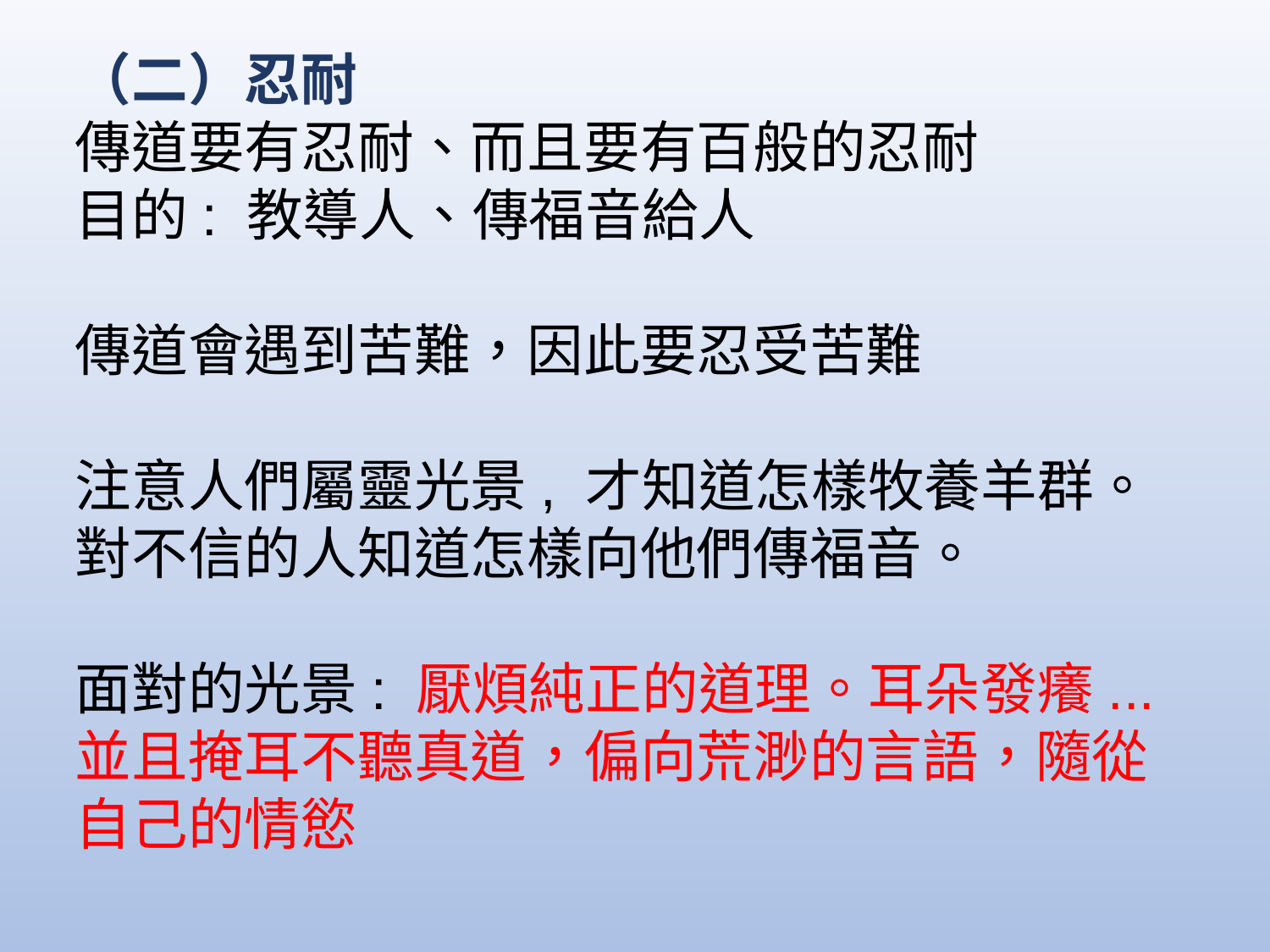

（二）忍耐
傳道要有忍耐、而且要有百般的忍耐
目的: 教導人、傳福音給人

傳道會遇到苦難，因此要忍受苦難
注意人們屬靈光景, 才知道怎樣牧養羊群。對不信的人知道怎樣向他們傳福音。
面對的光景: 厭煩純正的道理。耳朵發癢...並且掩耳不聽真道，偏向荒渺的言語，隨從自己的情慾